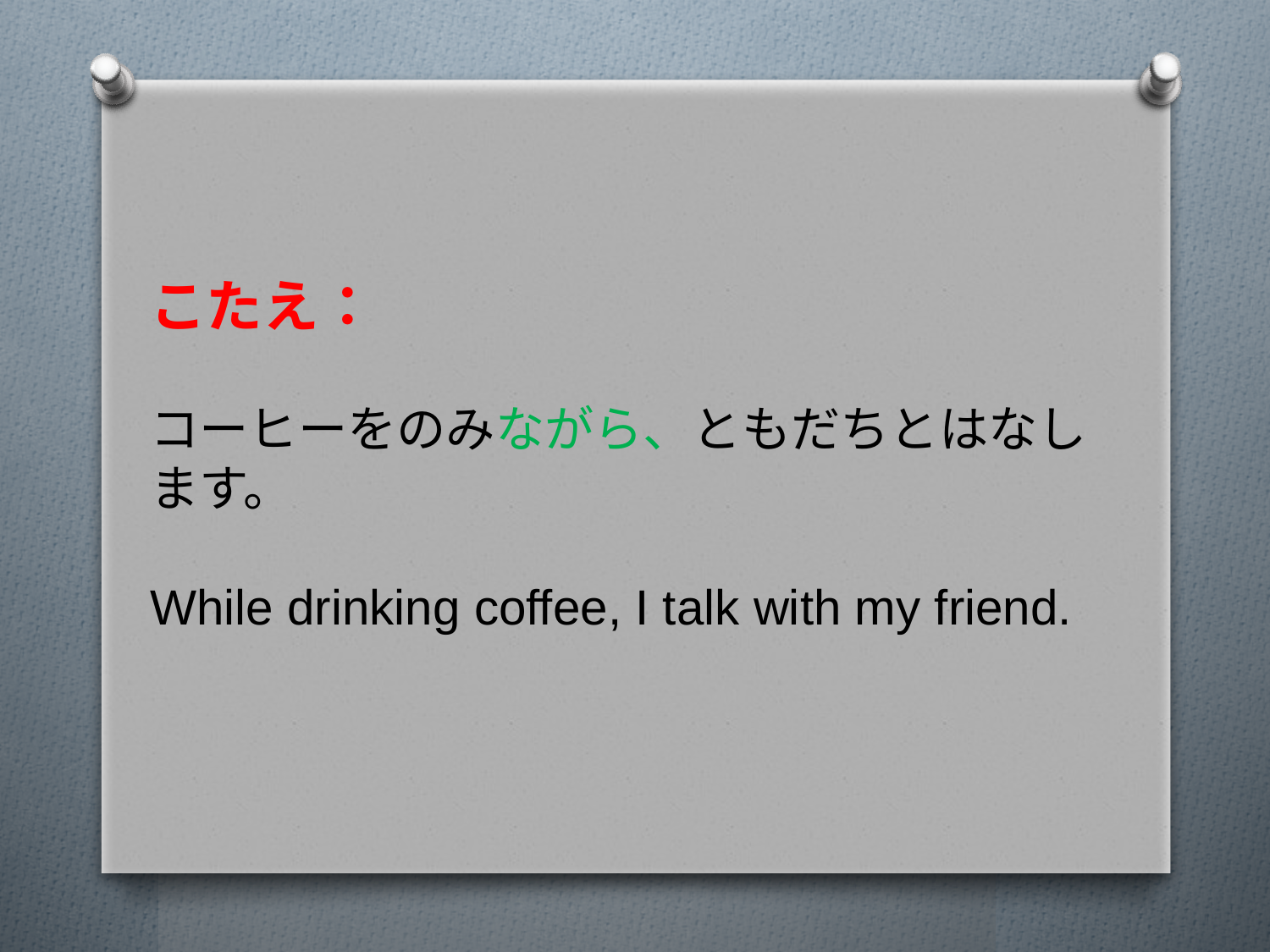

こたえ：

コーヒーをのみながら、ともだちとはなします。

While drinking coffee, I talk with my friend.